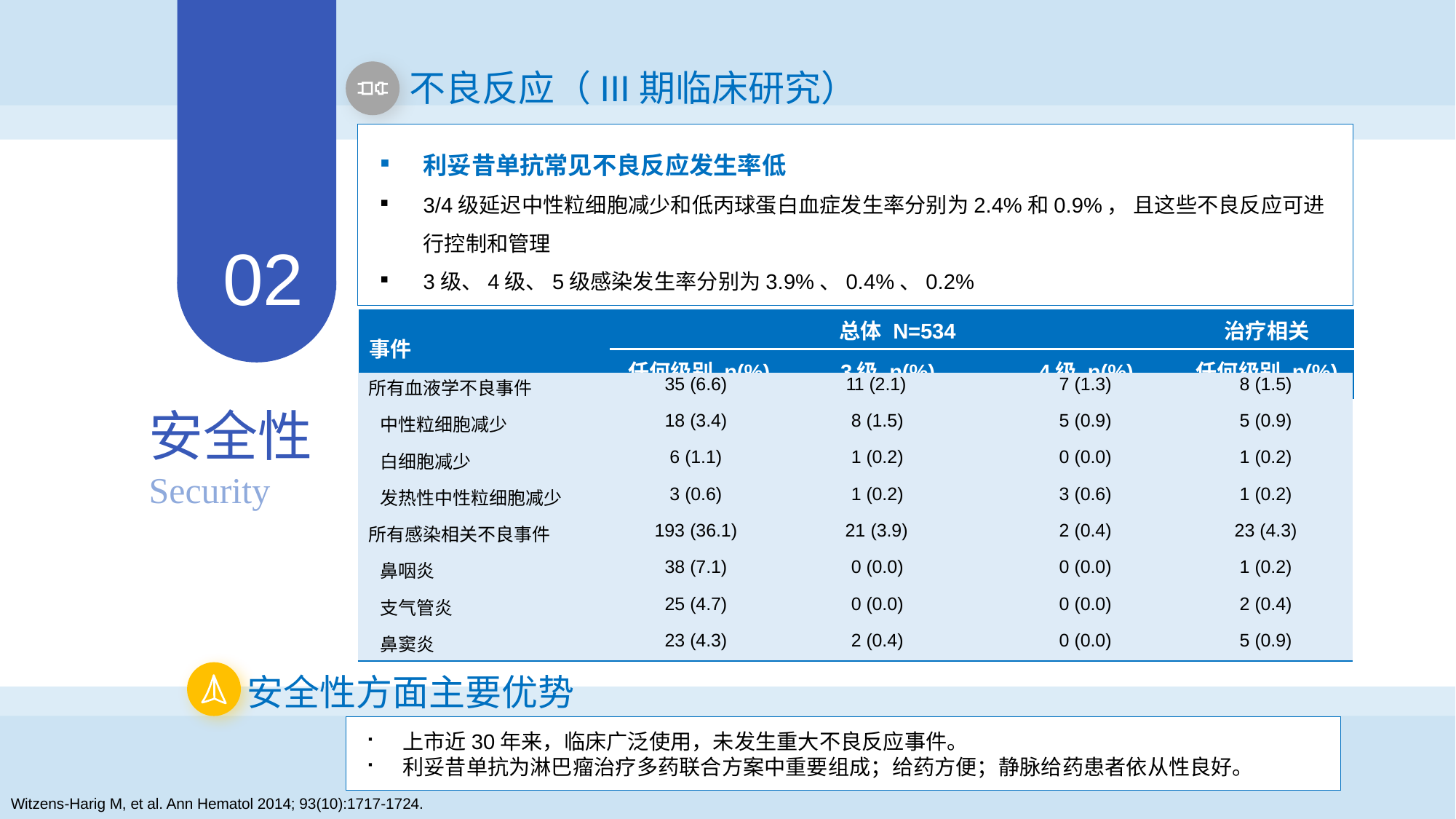

不良反应（III期临床研究）

利妥昔单抗常见不良反应发生率低
3/4级延迟中性粒细胞减少和低丙球蛋白血症发生率分别为2.4%和0.9%， 且这些不良反应可进行控制和管理
3级、4级、5级感染发生率分别为3.9%、0.4%、0.2%

02
| 事件 |  | 总体 N=534 |  | 治疗相关 |
| --- | --- | --- | --- | --- |
|  | 任何级别 n(%) | 3级 n(%) | 4级 n(%) | 任何级别 n(%) |
| 所有血液学不良事件 | 35 (6.6) | 11 (2.1) | 7 (1.3) | 8 (1.5) |
| --- | --- | --- | --- | --- |
| 中性粒细胞减少 | 18 (3.4) | 8 (1.5) | 5 (0.9) | 5 (0.9) |
| 白细胞减少 | 6 (1.1) | 1 (0.2) | 0 (0.0) | 1 (0.2) |
| 发热性中性粒细胞减少 | 3 (0.6) | 1 (0.2) | 3 (0.6) | 1 (0.2) |
| 所有感染相关不良事件 | 193 (36.1) | 21 (3.9) | 2 (0.4) | 23 (4.3) |
| 鼻咽炎 | 38 (7.1) | 0 (0.0) | 0 (0.0) | 1 (0.2) |
| 支气管炎 | 25 (4.7) | 0 (0.0) | 0 (0.0) | 2 (0.4) |
| 鼻窦炎 | 23 (4.3) | 2 (0.4) | 0 (0.0) | 5 (0.9) |
安全性
Security

安全性方面主要优势
上市近30年来，临床广泛使用，未发生重大不良反应事件。
利妥昔单抗为淋巴瘤治疗多药联合方案中重要组成；给药方便；静脉给药患者依从性良好。
Witzens-Harig M, et al. Ann Hematol 2014; 93(10):1717-1724.